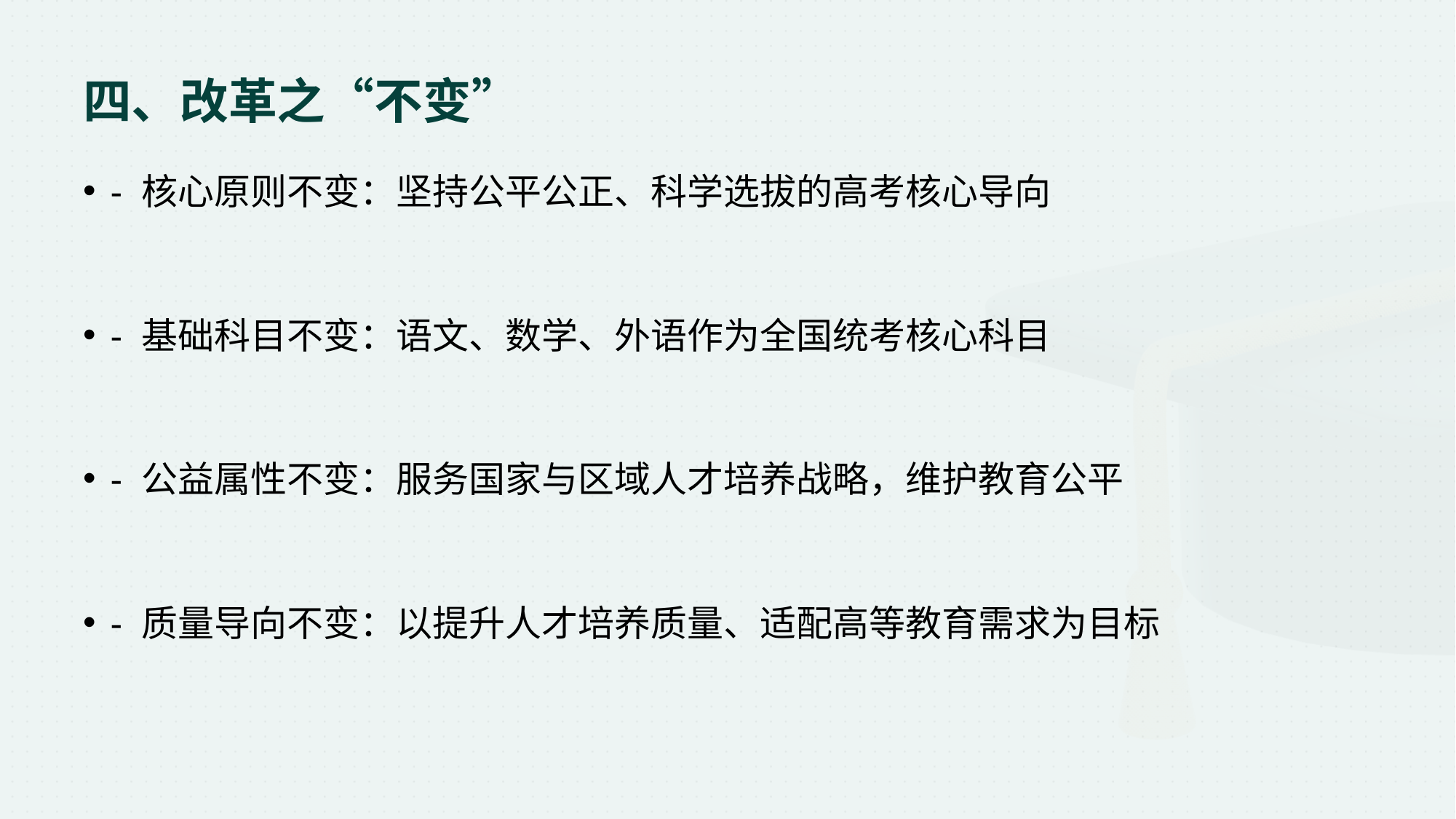

# 四、改革之“不变”
- 核心原则不变：坚持公平公正、科学选拔的高考核心导向

- 基础科目不变：语文、数学、外语作为全国统考核心科目

- 公益属性不变：服务国家与区域人才培养战略，维护教育公平

- 质量导向不变：以提升人才培养质量、适配高等教育需求为目标